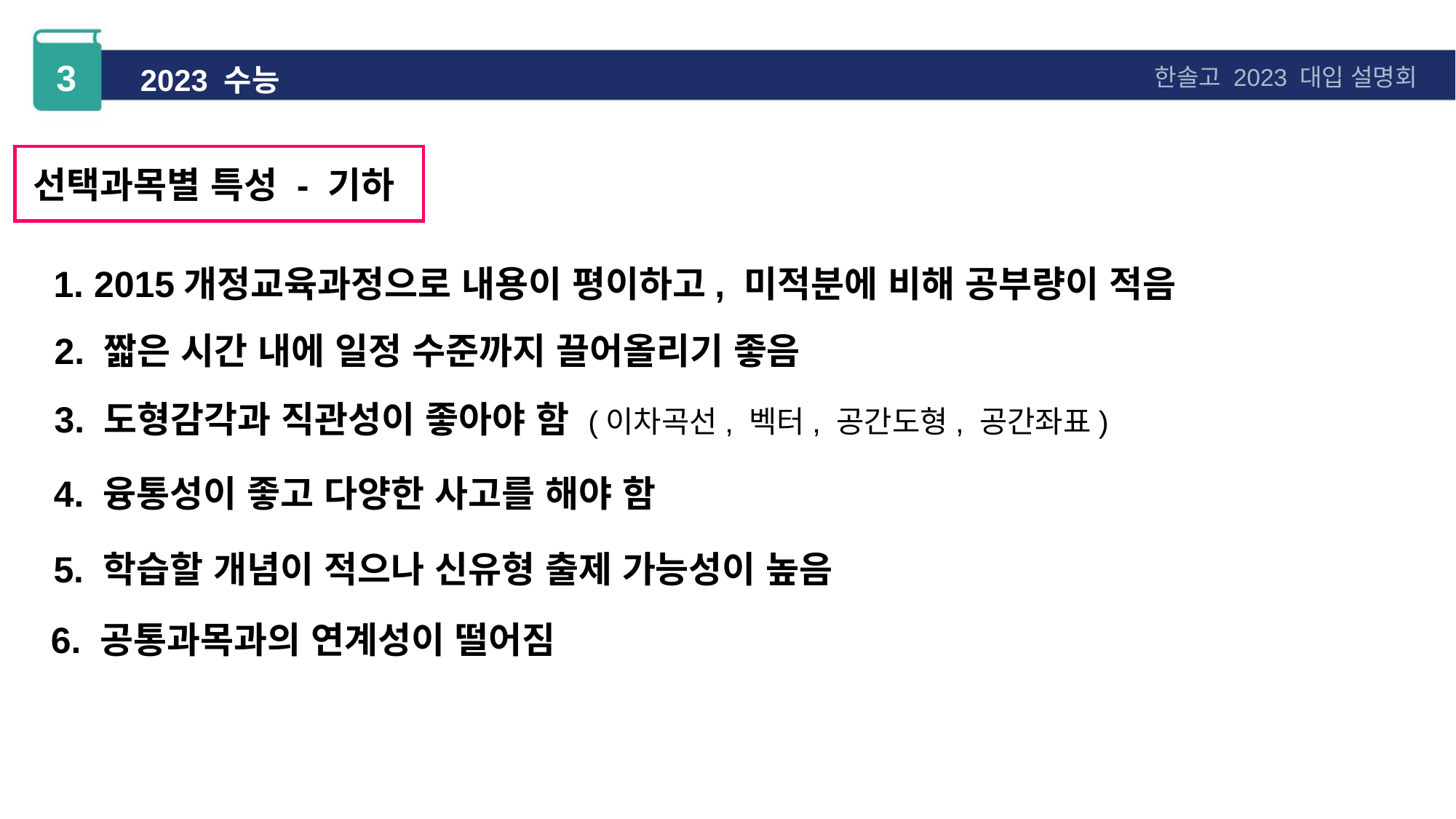

3
2023 수능
한솔고 2023 대입 설명회
선택과목별 특성 - 기하
1. 2015개정교육과정으로 내용이 평이하고, 미적분에 비해 공부량이 적음
2. 짧은 시간 내에 일정 수준까지 끌어올리기 좋음
3. 도형감각과 직관성이 좋아야 함 (이차곡선, 벡터, 공간도형, 공간좌표)
4. 융통성이 좋고 다양한 사고를 해야 함
5. 학습할 개념이 적으나 신유형 출제 가능성이 높음
6. 공통과목과의 연계성이 떨어짐